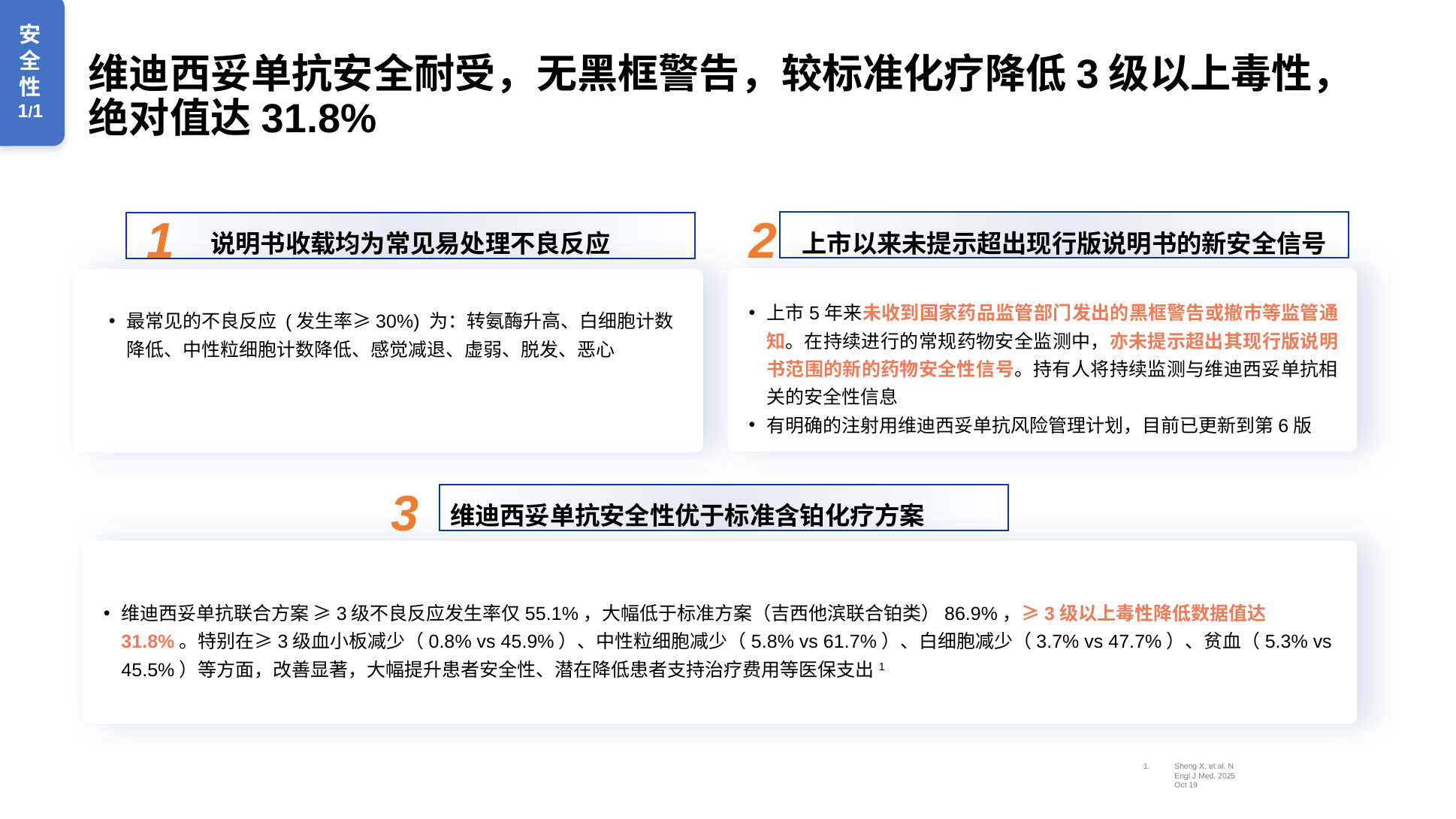

安全性
1/1
# 维迪西妥单抗安全耐受，无黑框警告，较标准化疗降低3级以上毒性，绝对值达31.8%
1
2
上市以来未提示超出现行版说明书的新安全信号
说明书收载均为常见易处理不良反应

最常见的不良反应 (发生率≥30%) 为：转氨酶升高、白细胞计数降低、中性粒细胞计数降低、感觉减退、虚弱、脱发、恶心

上市5年来未收到国家药品监管部门发出的黑框警告或撤市等监管通知。在持续进行的常规药物安全监测中，亦未提示超出其现行版说明书范围的新的药物安全性信号。持有人将持续监测与维迪西妥单抗相关的安全性信息
有明确的注射用维迪西妥单抗风险管理计划，目前已更新到第6版
3
维迪西妥单抗安全性优于标准含铂化疗方案

维迪西妥单抗联合方案 ≥3级不良反应发生率仅55.1%，大幅低于标准方案（吉西他滨联合铂类）86.9%，≥3级以上毒性降低数据值达31.8%。特别在≥3级血小板减少（0.8% vs 45.9%）、中性粒细胞减少（5.8% vs 61.7%）、白细胞减少（3.7% vs 47.7%）、贫血（5.3% vs 45.5%）等方面，改善显著，大幅提升患者安全性、潜在降低患者支持治疗费用等医保支出1
Sheng X, et al. N Engl J Med. 2025 Oct 19